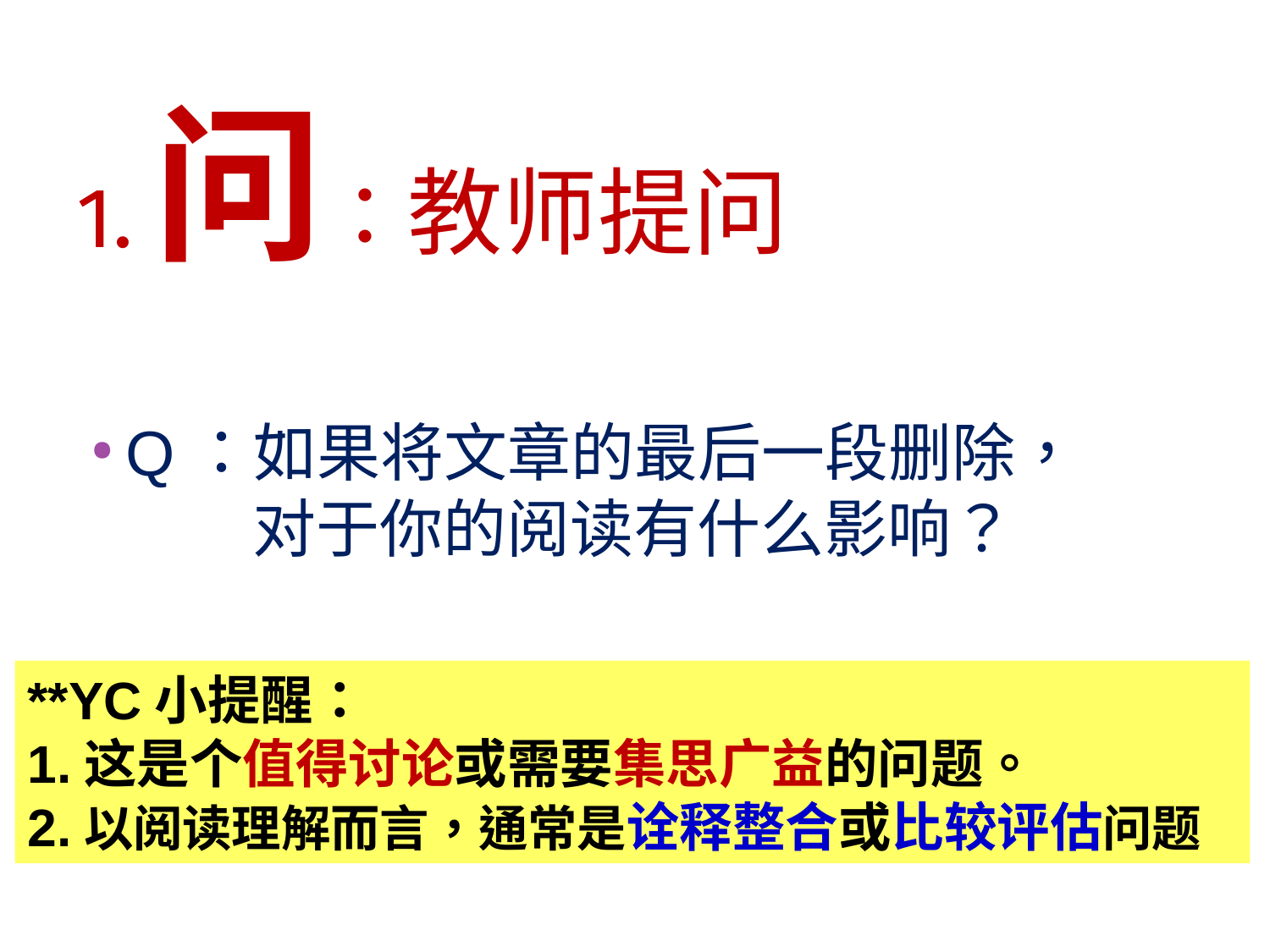

# 1.问：教师提问
Q：如果将文章的最后一段删除，
　　对于你的阅读有什么影响？
**YC小提醒：
1.这是个值得讨论或需要集思广益的问题。
2.以阅读理解而言，通常是诠释整合或比较评估问题